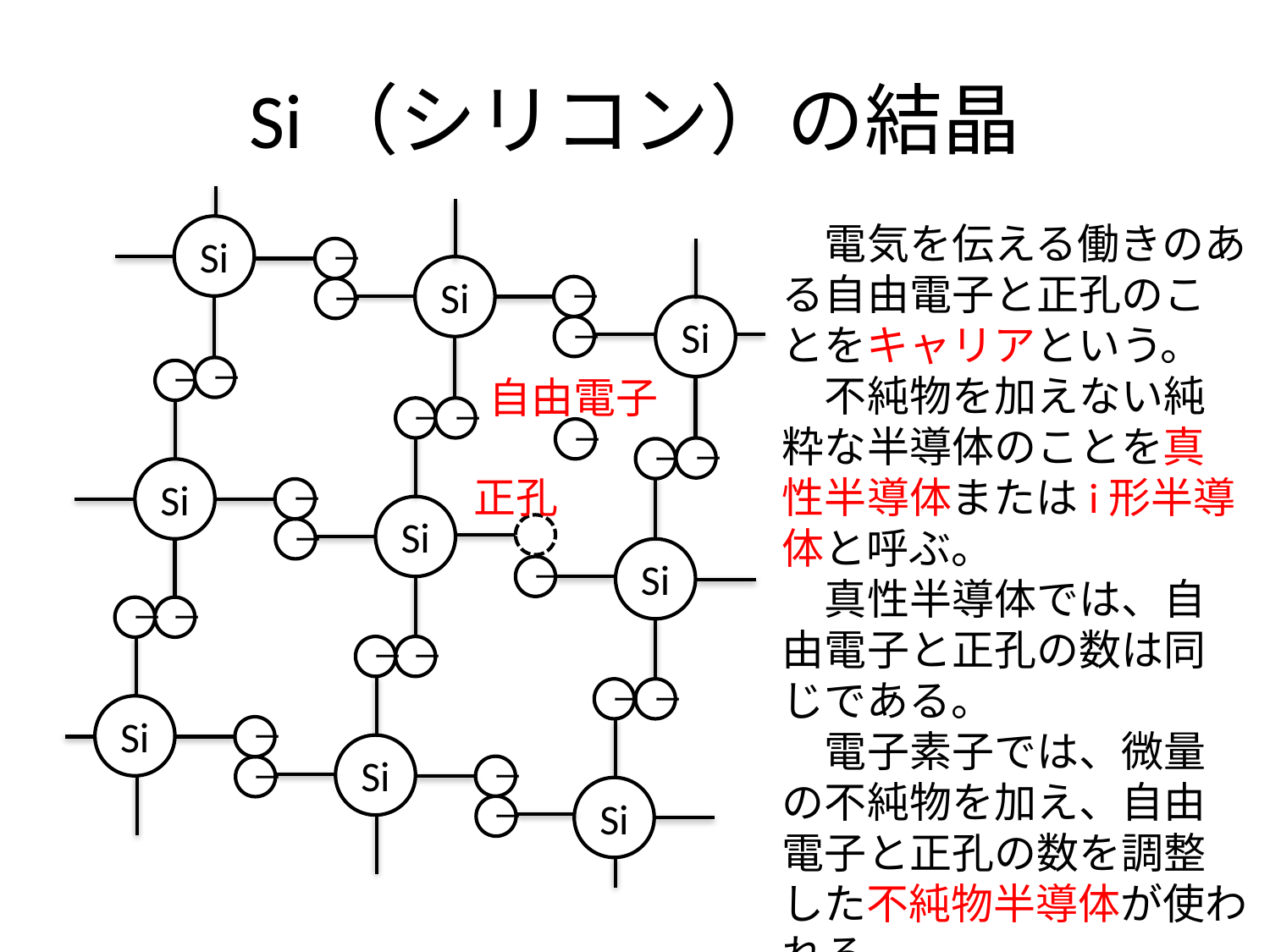

# Si（シリコン）の結晶
　電気を伝える働きのある自由電子と正孔のことをキャリアという。
　不純物を加えない純粋な半導体のことを真性半導体またはi形半導体と呼ぶ。
　真性半導体では、自由電子と正孔の数は同じである。
　電子素子では、微量の不純物を加え、自由電子と正孔の数を調整した不純物半導体が使われる。

Si
ー
Si
ー
ー
Si
ー
ー
ー
自由電子
ー
ー
ー
ー
ー
Si
正孔
ー
Si

ー
Si
ー
ー
ー
ー
ー
ー
ー
Si
ー
Si
ー
ー
Si
ー